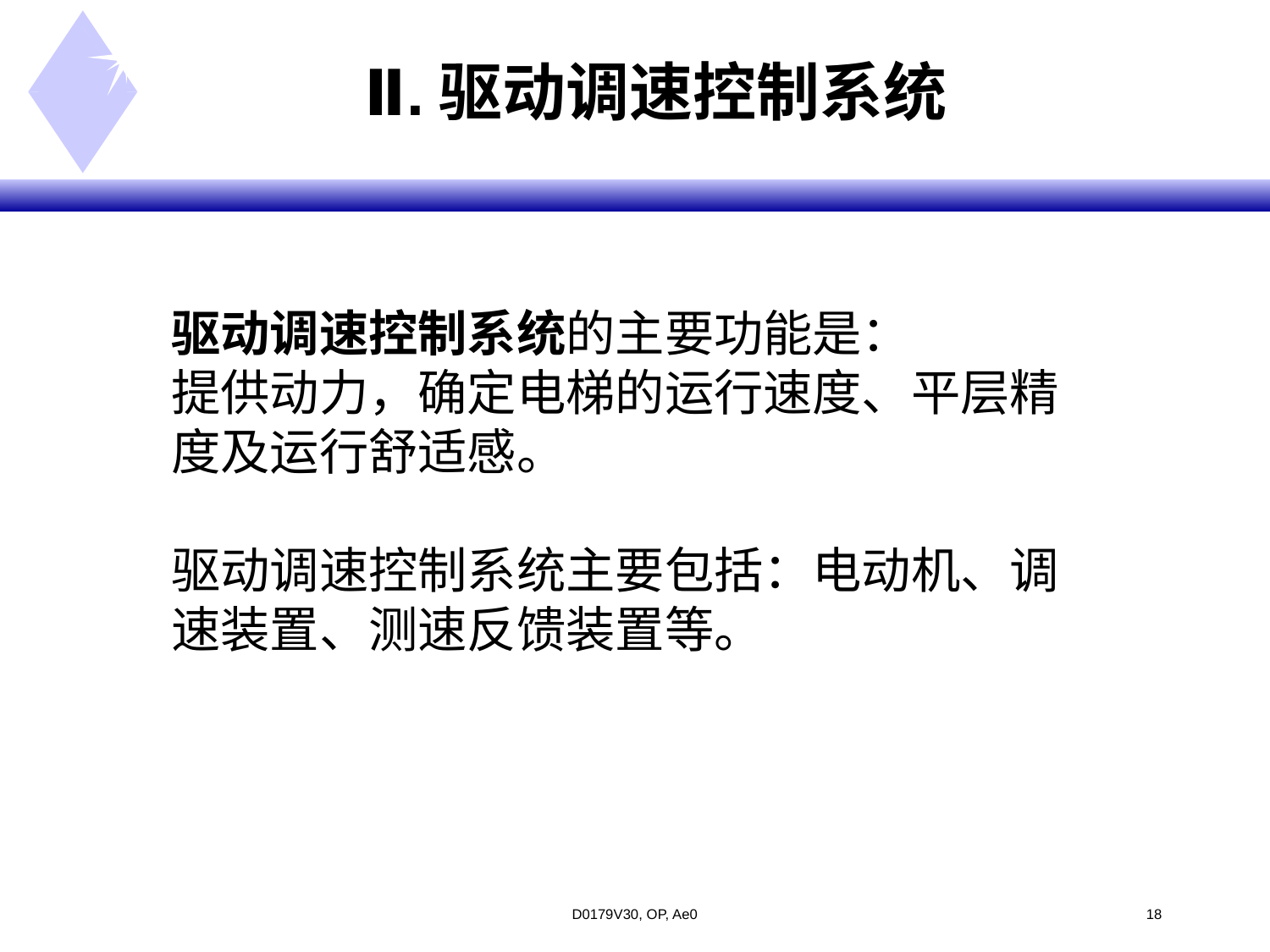

# Ⅱ.驱动调速控制系统
驱动调速控制系统的主要功能是：
提供动力，确定电梯的运行速度、平层精度及运行舒适感。

驱动调速控制系统主要包括：电动机、调速装置、测速反馈装置等。
D0179V30, OP, Ae0
18